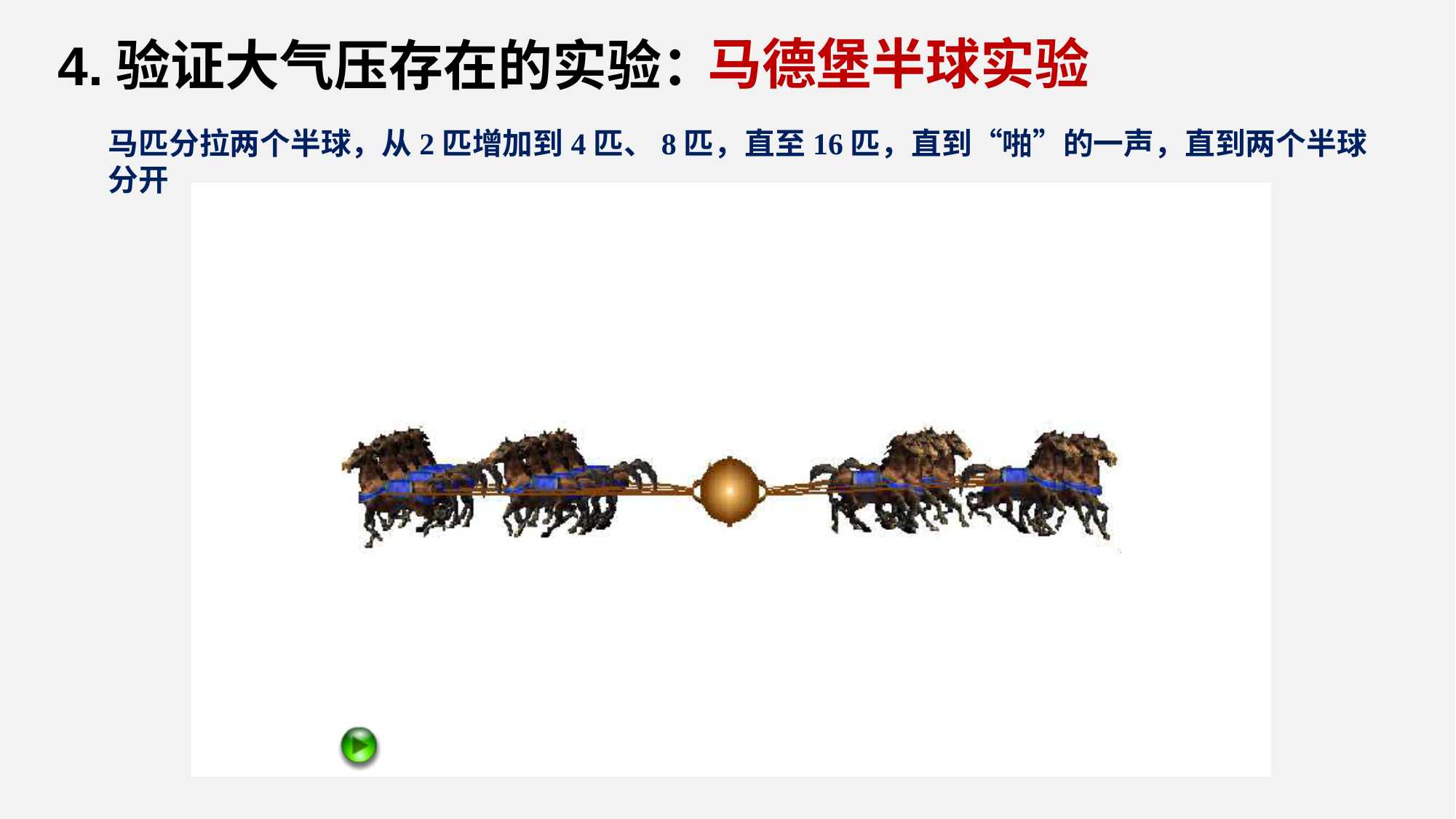

马德堡半球实验
4.验证大气压存在的实验：
马匹分拉两个半球，从2匹增加到4匹、8匹，直至16匹，直到“啪”的一声，直到两个半球分开